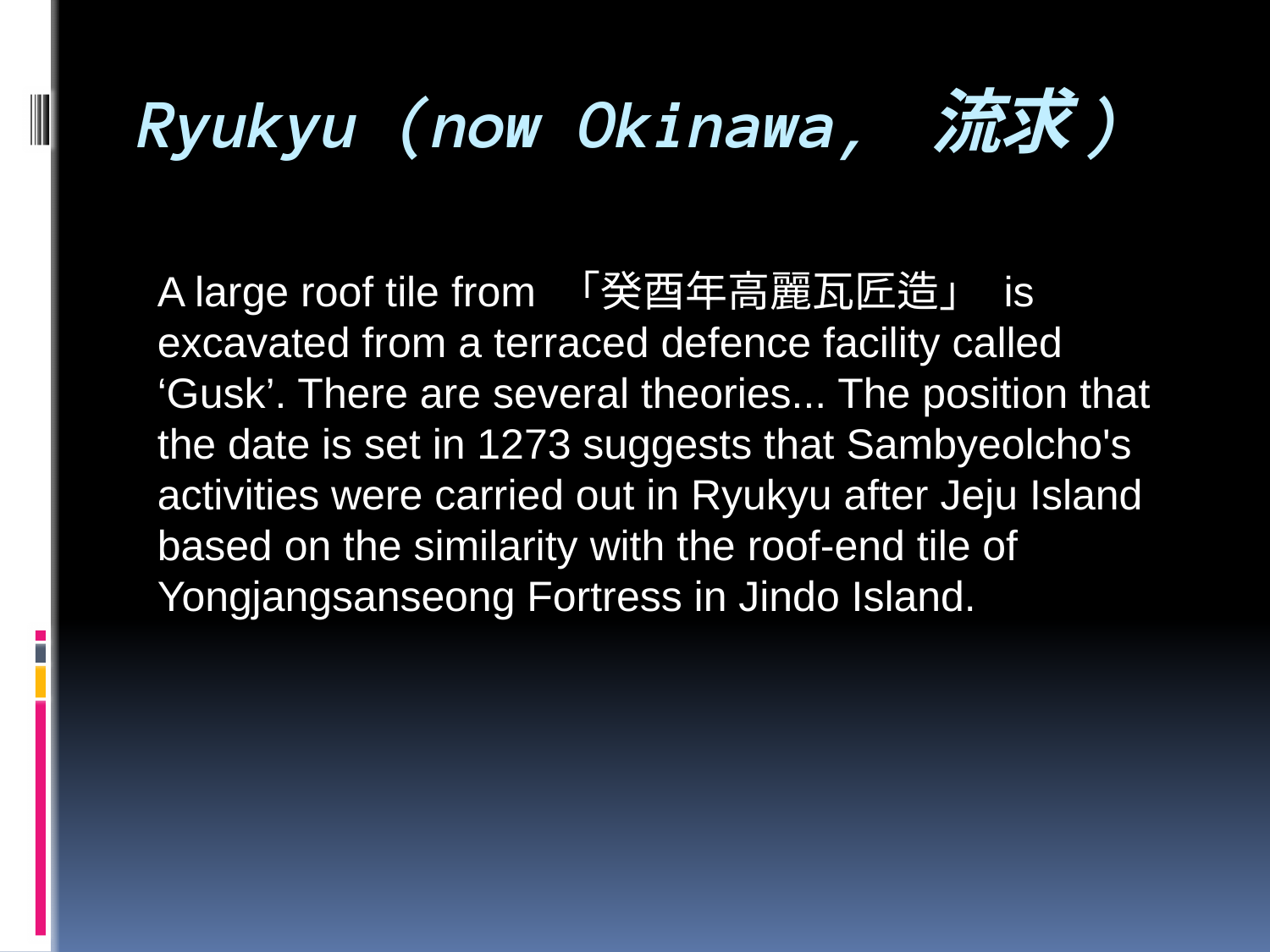

# Ryukyu (now Okinawa, 流求)

A large roof tile from 「癸酉年高麗瓦匠造」 is excavated from a terraced defence facility called ‘Gusk’. There are several theories... The position that the date is set in 1273 suggests that Sambyeolcho's activities were carried out in Ryukyu after Jeju Island based on the similarity with the roof-end tile of Yongjangsanseong Fortress in Jindo Island.